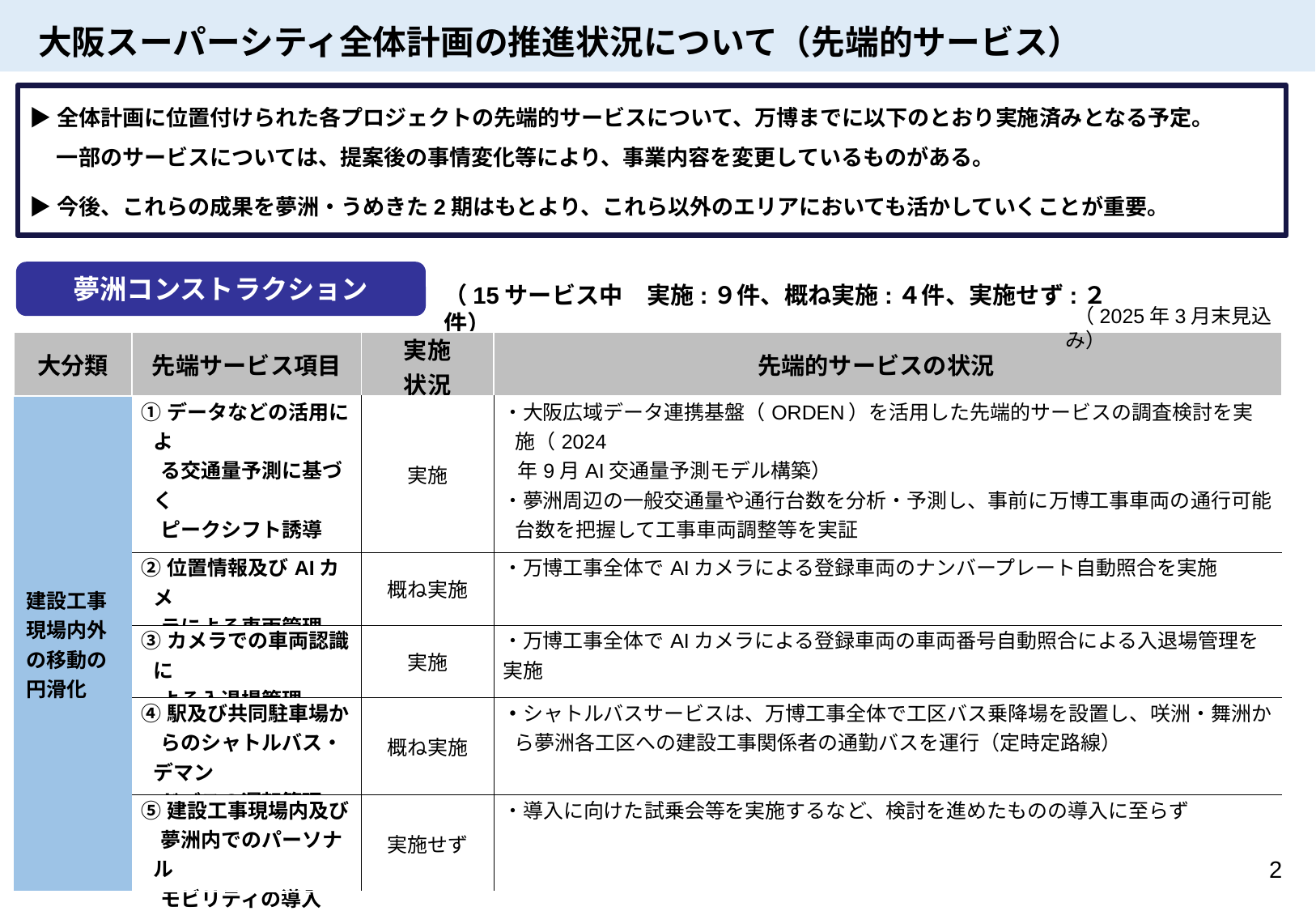

大阪スーパーシティ全体計画の推進状況について（先端的サービス）
▶全体計画に位置付けられた各プロジェクトの先端的サービスについて、万博までに以下のとおり実施済みとなる予定。
　 一部のサービスについては、提案後の事情変化等により、事業内容を変更しているものがある。
▶今後、これらの成果を夢洲・うめきた2期はもとより、これら以外のエリアにおいても活かしていくことが重要。
夢洲コンストラクション
（15サービス中　実施:９件、概ね実施:４件、実施せず:２件）
 （2025年3月末見込み）
| 大分類 | 先端サービス項目 | 実施 状況 | 先端的サービスの状況 |
| --- | --- | --- | --- |
| 建設工事現場内外の移動の円滑化 | ①データなどの活用によ る交通量予測に基づく ピークシフト誘導 | 実施 | ・大阪広域データ連携基盤（ORDEN）を活用した先端的サービスの調査検討を実施（2024 年9月AI交通量予測モデル構築） ・夢洲周辺の一般交通量や通行台数を分析・予測し、事前に万博工事車両の通行可能台数を把握して工事車両調整等を実証 |
|  | ②位置情報及びAIカメ ラによる車両管理 | 概ね実施 | ・万博工事全体でAIカメラによる登録車両のナンバープレート自動照合を実施 |
|  | ③カメラでの車両認識に よる入退場管理 | 実施 | ・万博工事全体でAIカメラによる登録車両の車両番号自動照合による入退場管理を実施 |
|  | ④駅及び共同駐車場か らのシャトルバス・デマン ドバスの運転管理 | 概ね実施 | ・シャトルバスサービスは、万博工事全体で工区バス乗降場を設置し、咲洲・舞洲から夢洲各工区への建設工事関係者の通勤バスを運行（定時定路線） |
|  | ⑤建設工事現場内及び 夢洲内でのパーソナル モビリティの導入 | 実施せず | ・導入に向けた試乗会等を実施するなど、検討を進めたものの導入に至らず |
2